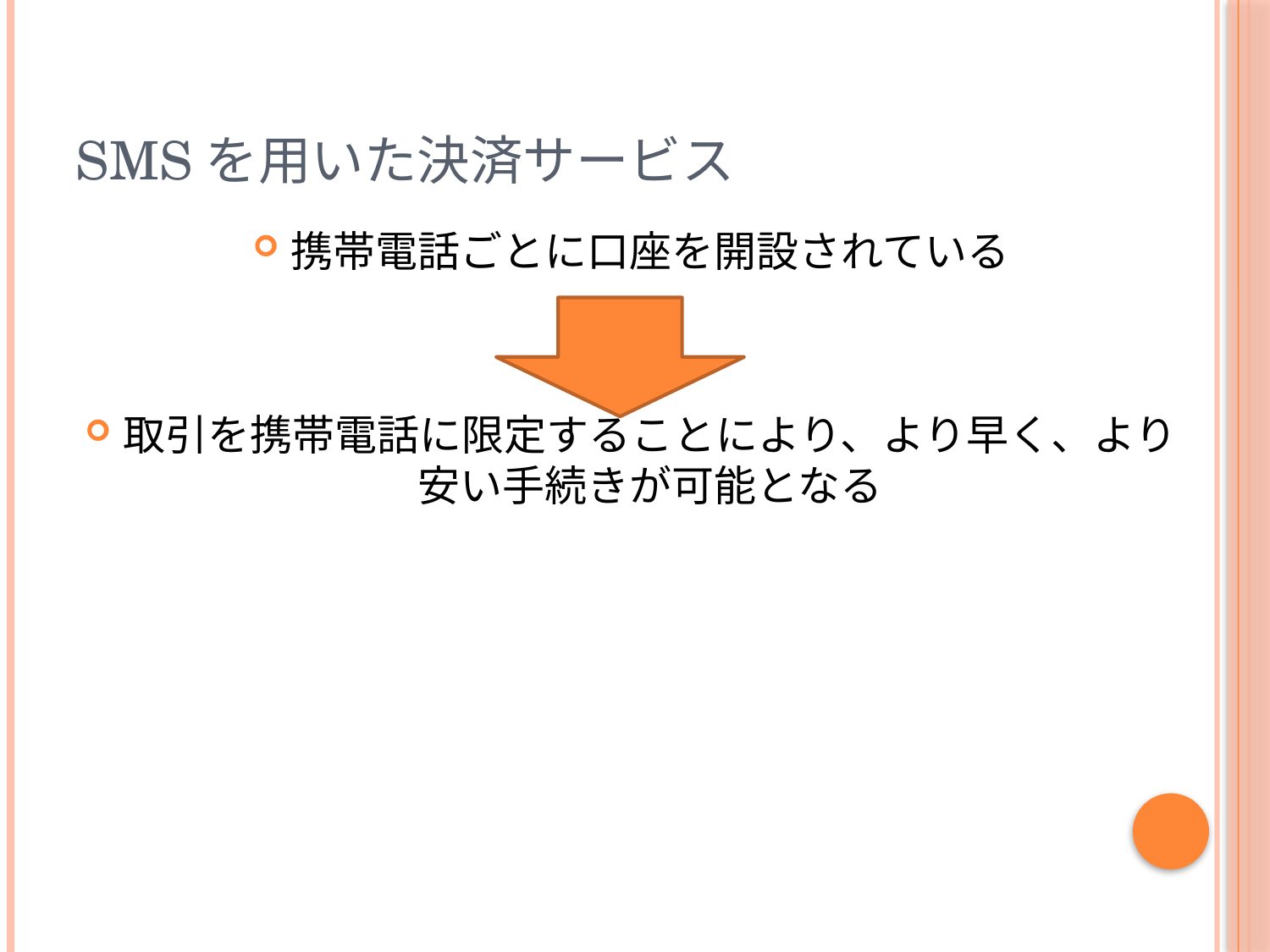

# SMSを用いた決済サービス
携帯電話ごとに口座を開設されている

取引を携帯電話に限定することにより、より早く、より安い手続きが可能となる